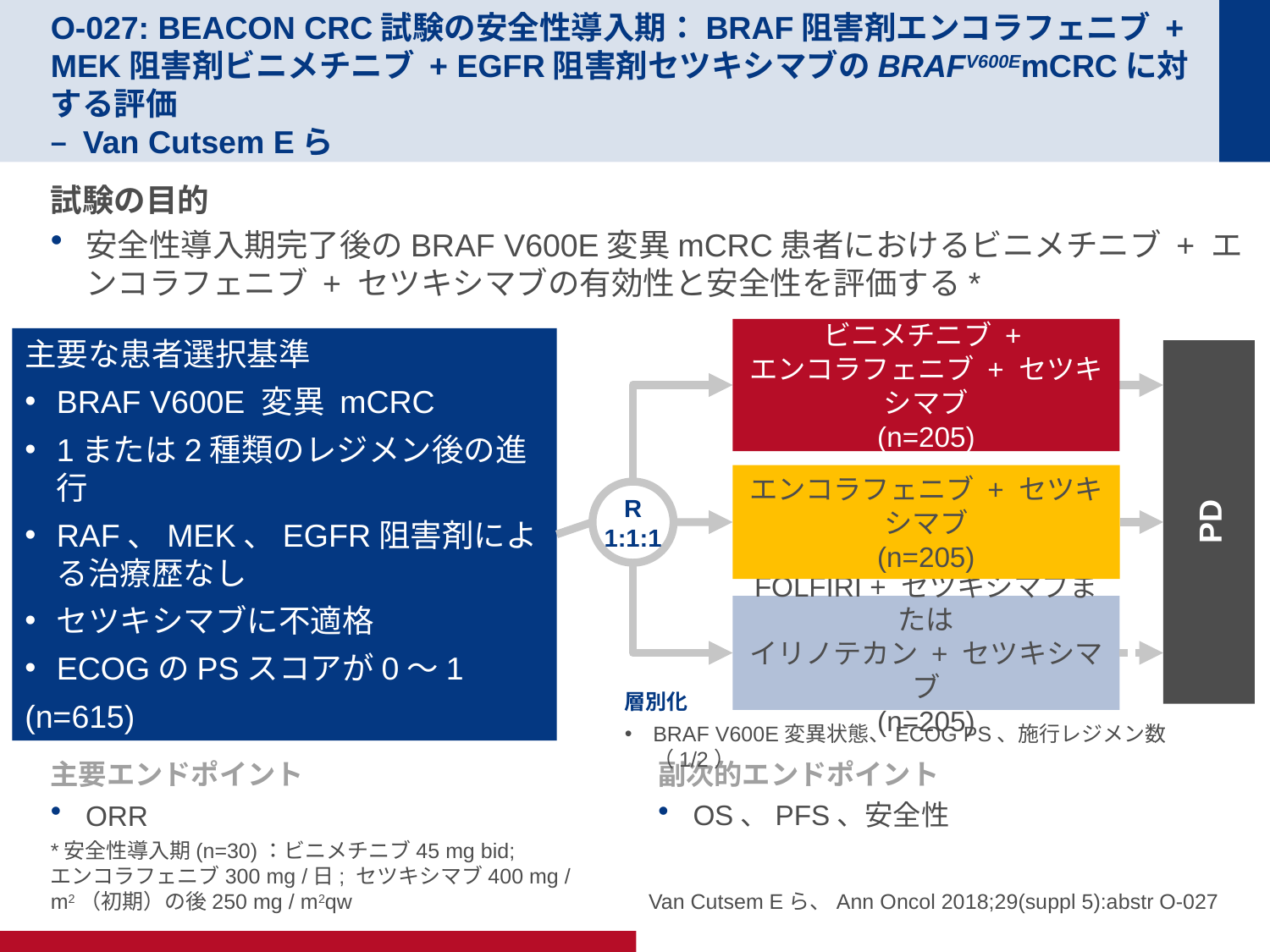

# O-027: BEACON CRC試験の安全性導入期：BRAF阻害剤エンコラフェニブ + MEK阻害剤ビニメチニブ + EGFR阻害剤セツキシマブのBRAFV600EmCRCに対する評価 – Van Cutsem Eら
試験の目的
安全性導入期完了後のBRAF V600E変異mCRC患者におけるビニメチニブ + エンコラフェニブ + セツキシマブの有効性と安全性を評価する*
ビニメチニブ +
エンコラフェニブ + セツキシマブ
(n=205)
主要な患者選択基準
BRAF V600E 変異 mCRC
1または2種類のレジメン後の進行
RAF、MEK、EGFR阻害剤による治療歴なし
セツキシマブに不適格
ECOGのPSスコアが0～1
(n=615)
PD
エンコラフェニブ + セツキシマブ
(n=205)
R
1:1:1
FOLFIRI + セツキシマブまたは
イリノテカン + セツキシマブ
(n=205)
層別化
BRAF V600E変異状態、ECOG PS、施行レジメン数（1/2）
主要エンドポイント
ORR

副次的エンドポイント
OS、PFS、安全性
*安全性導入期(n=30)：ビニメチニブ45 mg bid;
エンコラフェニブ300 mg /日; セツキシマブ400 mg / m2（初期）の後250 mg / m2qw
Van Cutsem Eら、Ann Oncol 2018;29(suppl 5):abstr O-027